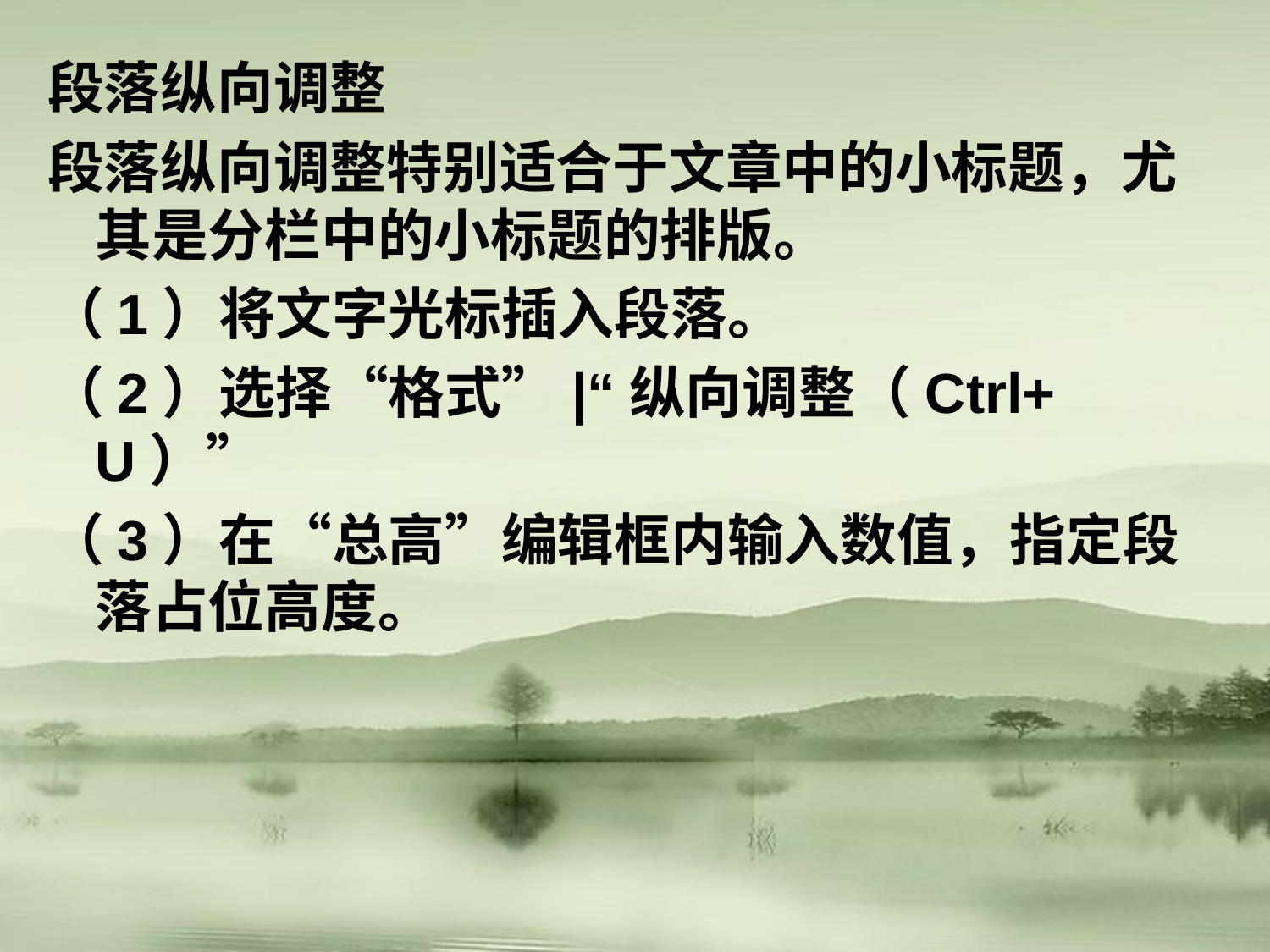

段落纵向调整
段落纵向调整特别适合于文章中的小标题，尤其是分栏中的小标题的排版。
（1）将文字光标插入段落。
（2）选择“格式”|“纵向调整（Ctrl+U）”
（3）在“总高”编辑框内输入数值，指定段落占位高度。